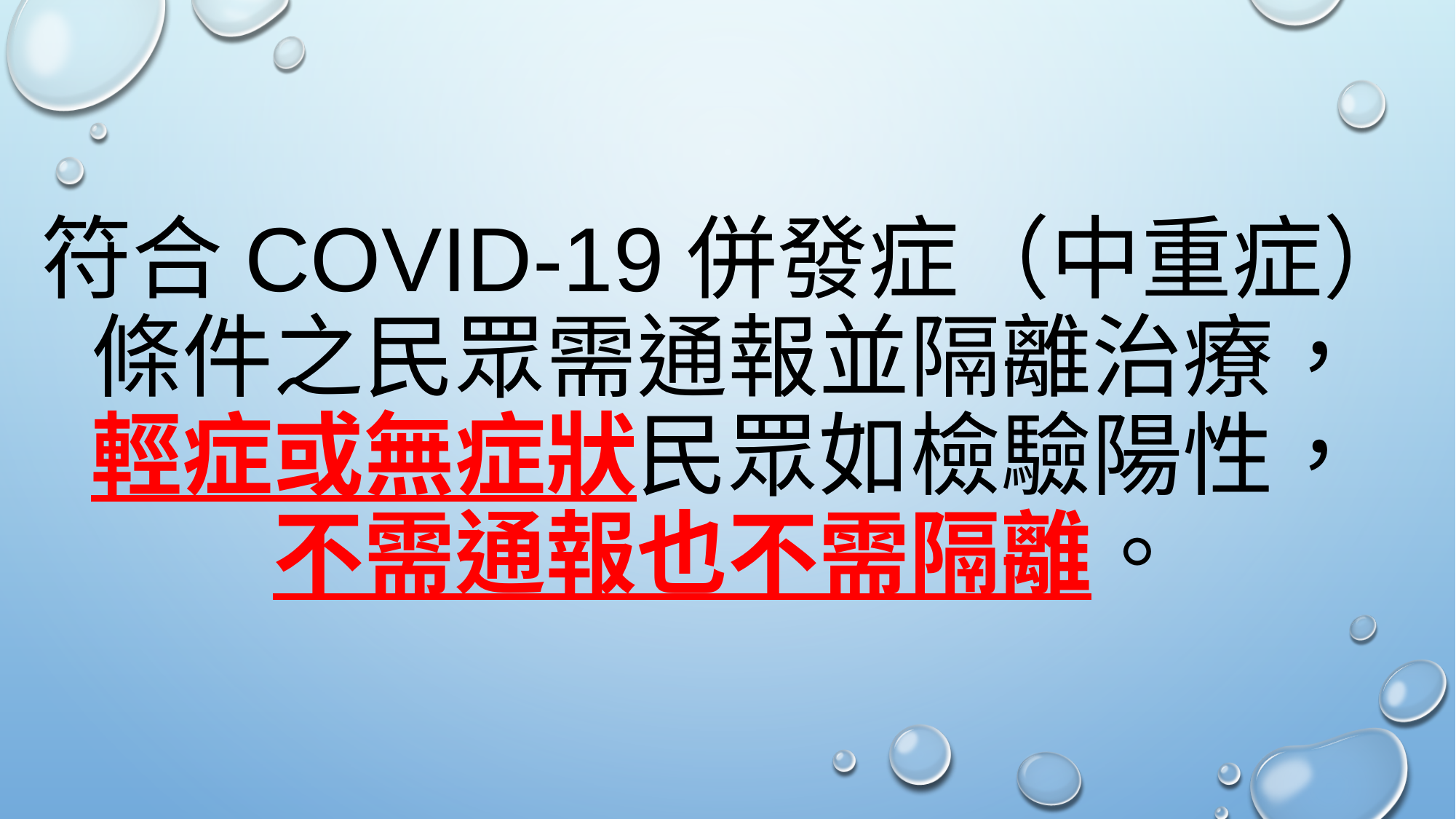

# 符合COVID-19併發症（中重症）條件之民眾需通報並隔離治療， 輕症或無症狀民眾如檢驗陽性， 不需通報也不需隔離。